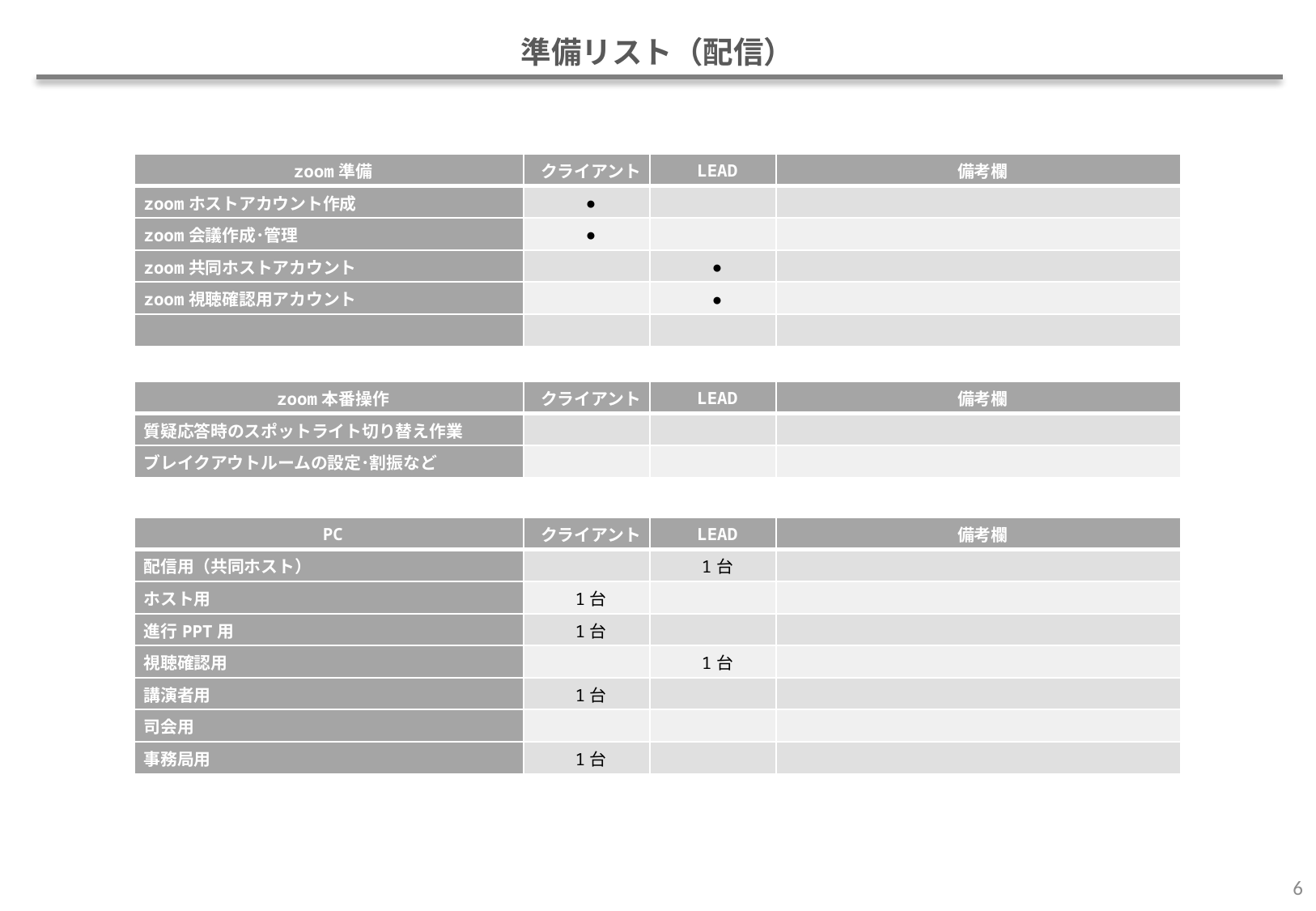

準備リスト（配信）
| zoom準備 | クライアント | LEAD | 備考欄 |
| --- | --- | --- | --- |
| zoomホストアカウント作成 | ● |  |  |
| zoom会議作成･管理 | ● |  |  |
| zoom共同ホストアカウント |  | ● |  |
| zoom視聴確認用アカウント |  | ● |  |
|  |  |  |  |
| zoom本番操作 | クライアント | LEAD | 備考欄 |
| --- | --- | --- | --- |
| 質疑応答時のスポットライト切り替え作業 |  |  |  |
| ブレイクアウトルームの設定･割振など |  |  |  |
| PC | クライアント | LEAD | 備考欄 |
| --- | --- | --- | --- |
| 配信用（共同ホスト） |  | 1台 |  |
| ホスト用 | 1台 |  |  |
| 進行PPT用 | 1台 |  |  |
| 視聴確認用 |  | 1台 |  |
| 講演者用 | 1台 |  |  |
| 司会用 |  |  |  |
| 事務局用 | 1台 |  |  |
6